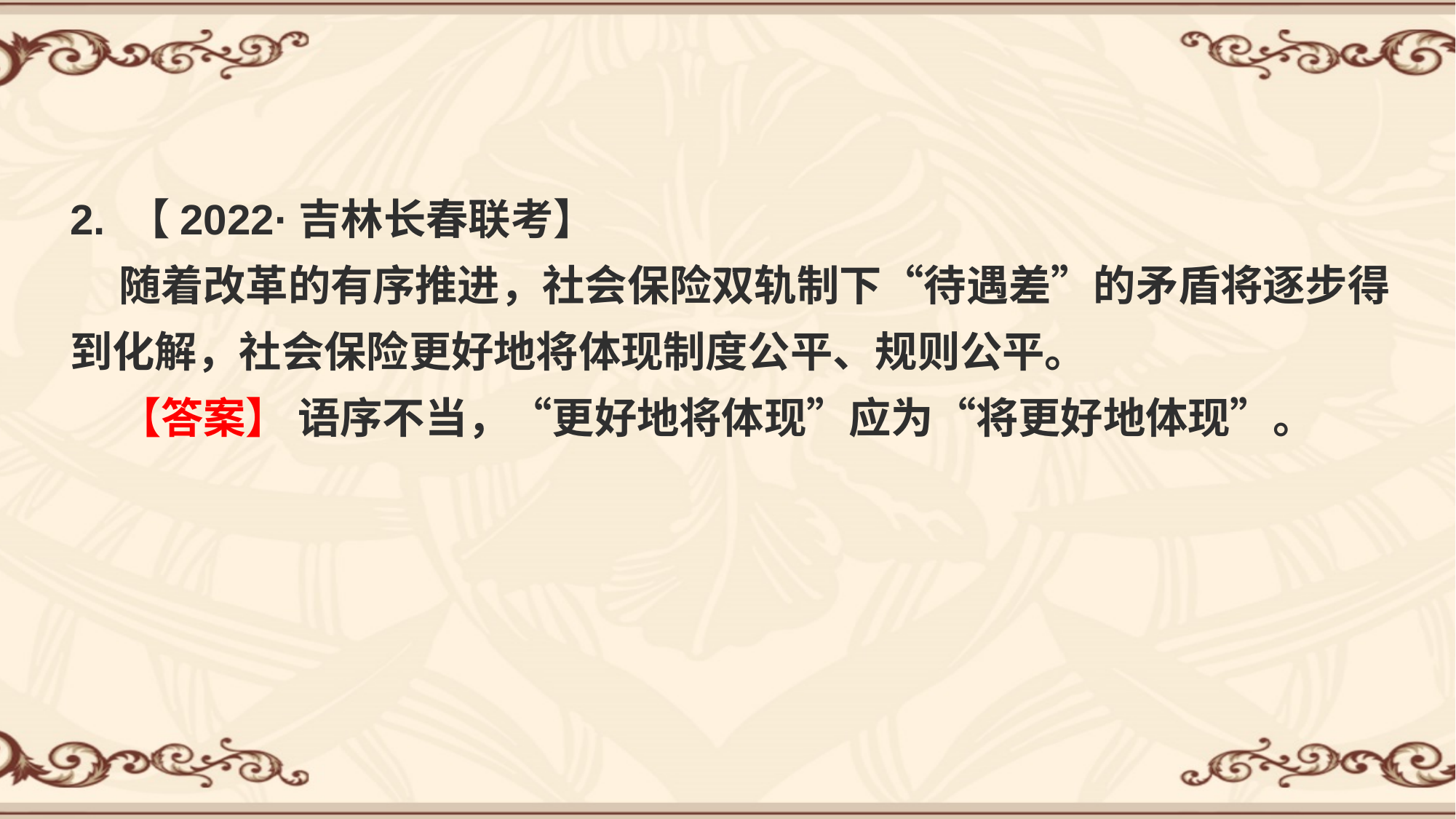

2. 【2022·吉林长春联考】
    随着改革的有序推进，社会保险双轨制下“待遇差”的矛盾将逐步得到化解，社会保险更好地将体现制度公平、规则公平。
    【答案】 语序不当，“更好地将体现”应为“将更好地体现”。